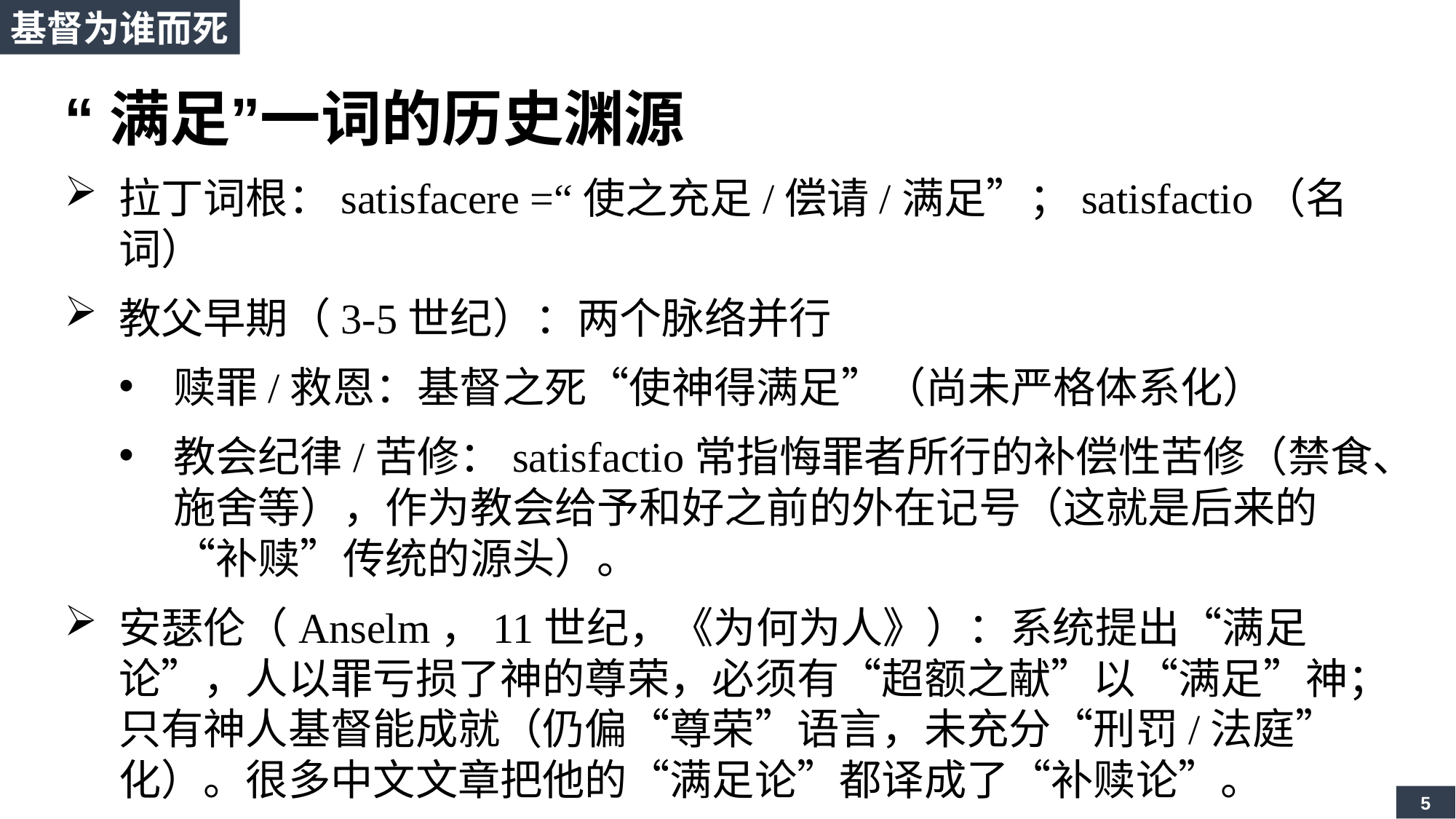

基督为谁而死
“满足”一词的历史渊源
拉丁词根：satisfacere =“使之充足/偿请/满足”；satisfactio（名词）
教父早期（3-5世纪）：两个脉络并行
赎罪/救恩：基督之死“使神得满足”（尚未严格体系化）
教会纪律/苦修：satisfactio常指悔罪者所行的补偿性苦修（禁食、施舍等），作为教会给予和好之前的外在记号（这就是后来的“补赎”传统的源头）。
安瑟伦（Anselm，11世纪，《为何为人》）：系统提出“满足论”，人以罪亏损了神的尊荣，必须有“超额之献”以“满足”神；只有神人基督能成就（仍偏“尊荣”语言，未充分“刑罚/法庭”化）。很多中文文章把他的“满足论”都译成了“补赎论”。
5